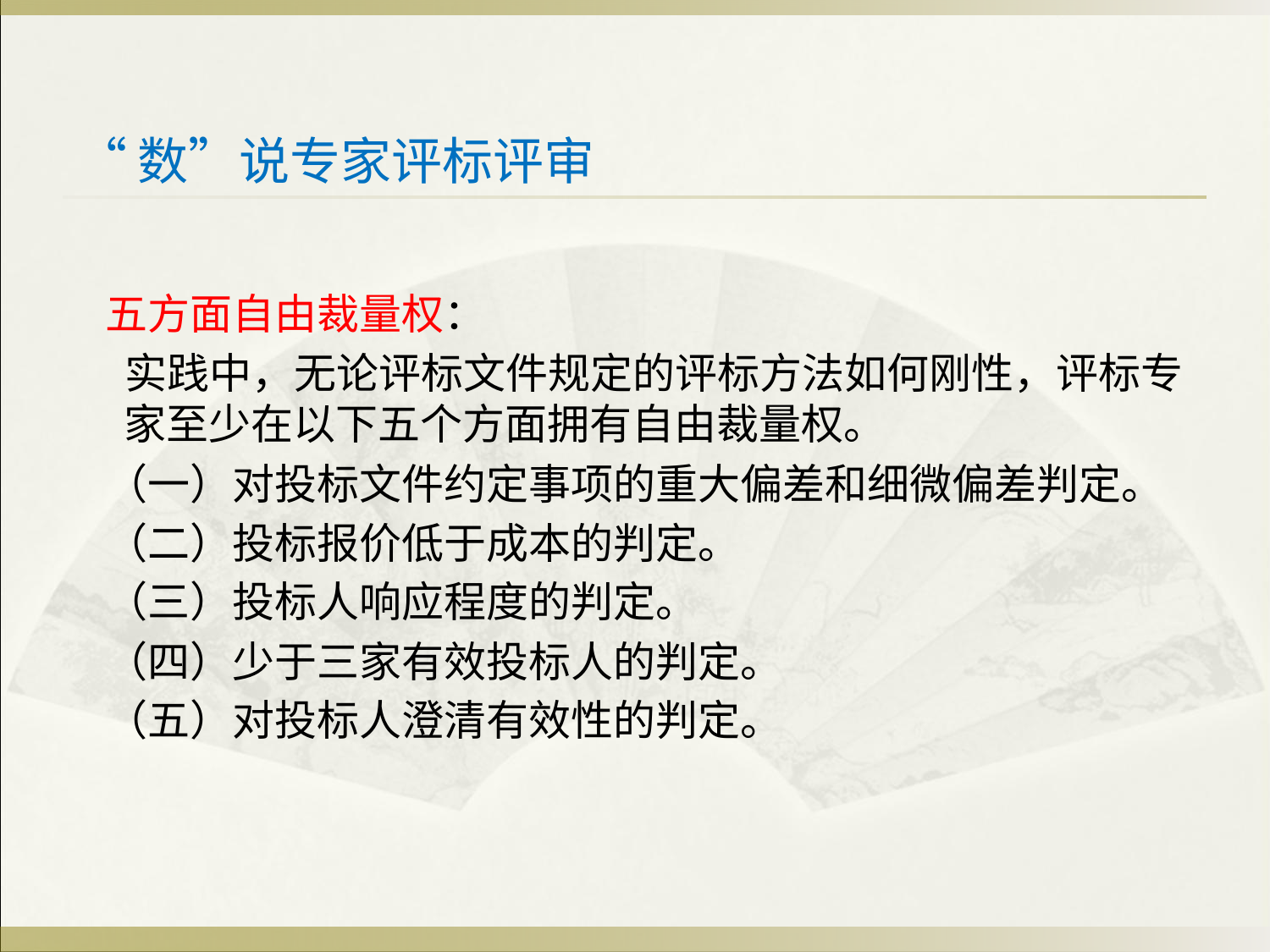

# “数”说专家评标评审

  五方面自由裁量权：
    实践中，无论评标文件规定的评标方法如何刚性，评标专家至少在以下五个方面拥有自由裁量权。
  （一）对投标文件约定事项的重大偏差和细微偏差判定。
  （二）投标报价低于成本的判定。
  （三）投标人响应程度的判定。
  （四）少于三家有效投标人的判定。
  （五）对投标人澄清有效性的判定。